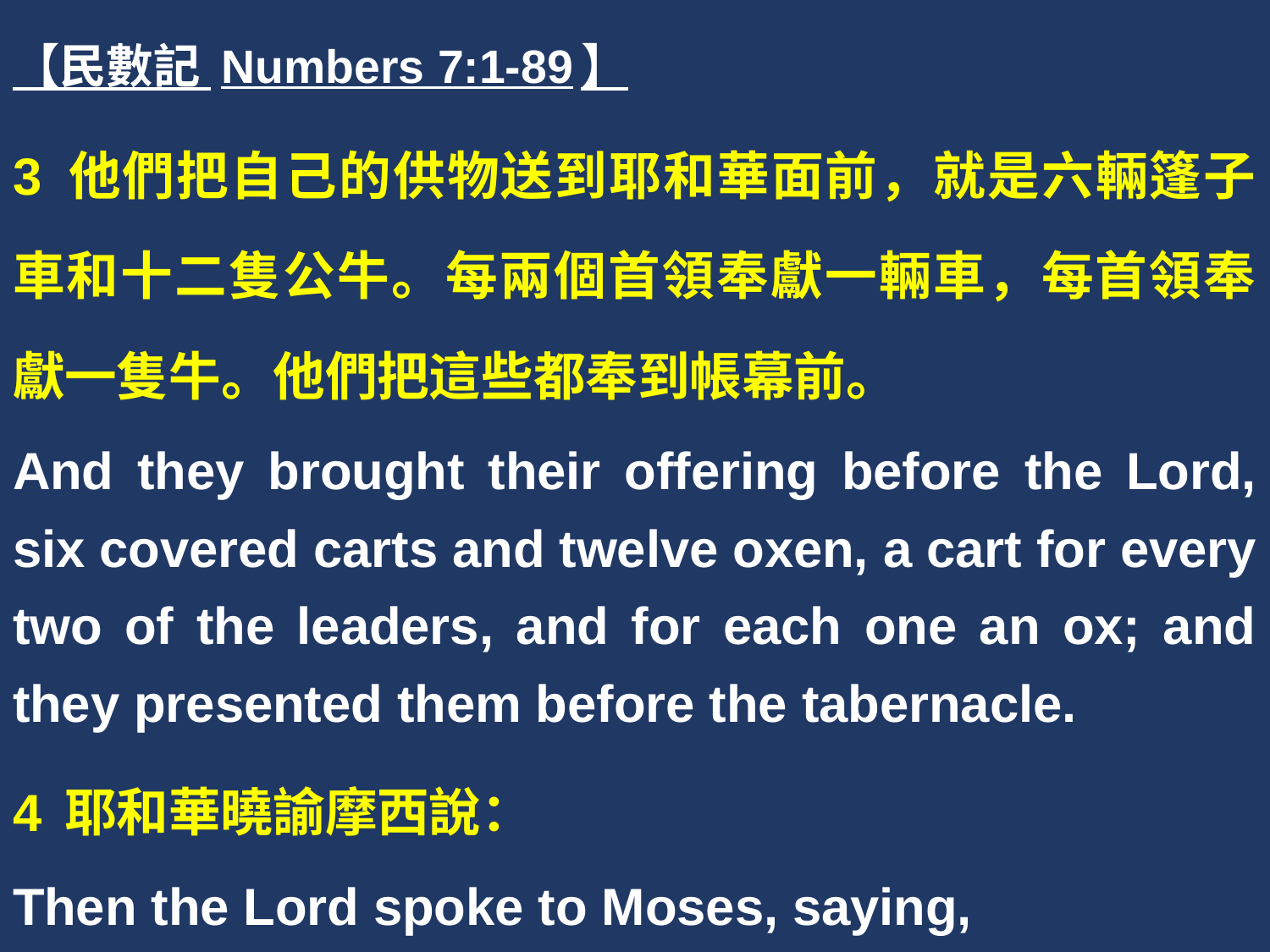

【民數記 Numbers 7:1-89】
3 他們把自己的供物送到耶和華面前，就是六輛篷子車和十二隻公牛。每兩個首領奉獻一輛車，每首領奉獻一隻牛。他們把這些都奉到帳幕前。
And they brought their offering before the Lord, six covered carts and twelve oxen, a cart for every two of the leaders, and for each one an ox; and they presented them before the tabernacle.
4 耶和華曉諭摩西說：
Then the Lord spoke to Moses, saying,